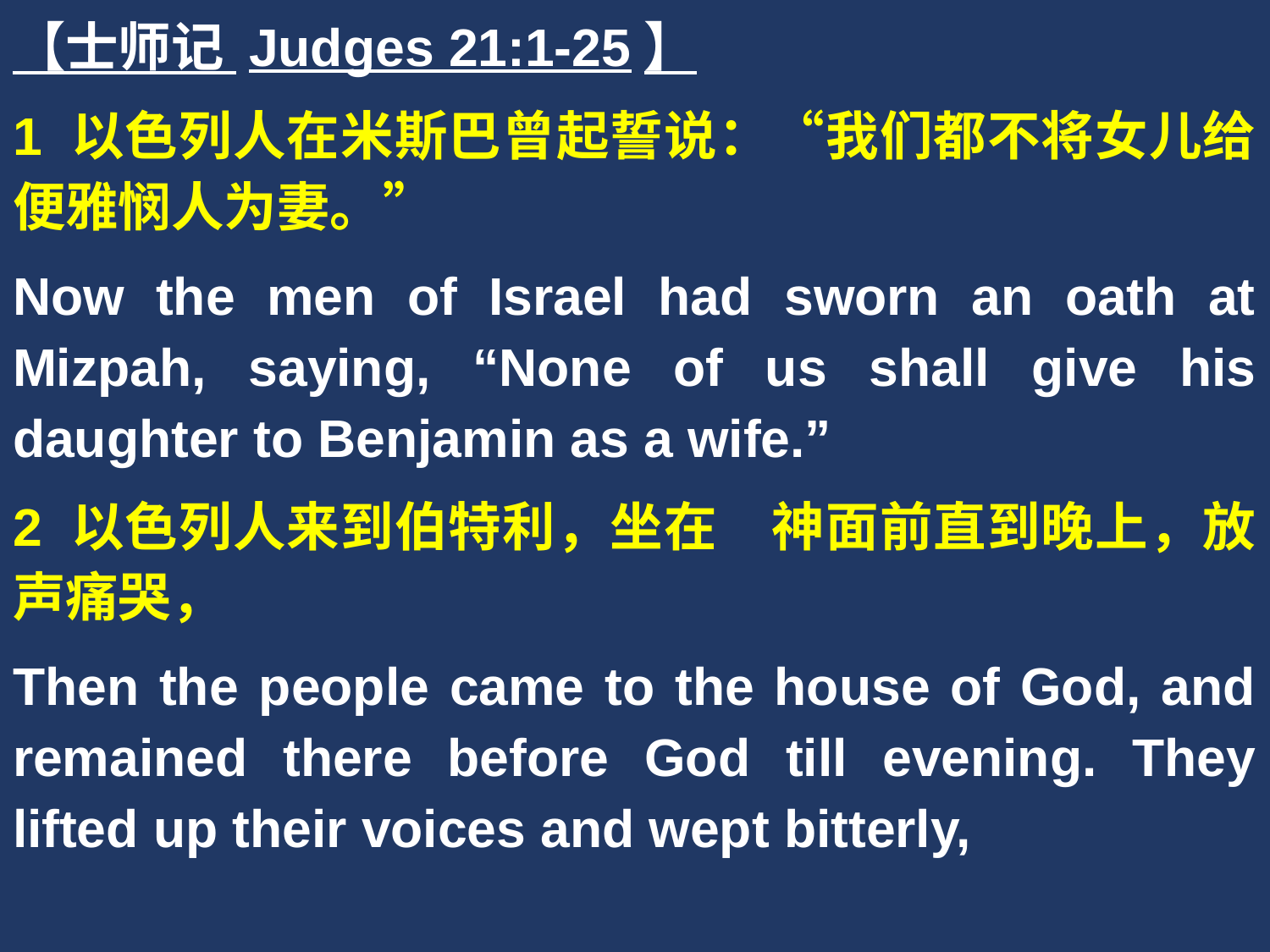

【士师记 Judges 21:1-25】
1 以色列人在米斯巴曾起誓说：“我们都不将女儿给便雅悯人为妻。”
Now the men of Israel had sworn an oath at Mizpah, saying, “None of us shall give his daughter to Benjamin as a wife.”
2 以色列人来到伯特利，坐在　神面前直到晚上，放声痛哭，
Then the people came to the house of God, and remained there before God till evening. They lifted up their voices and wept bitterly,